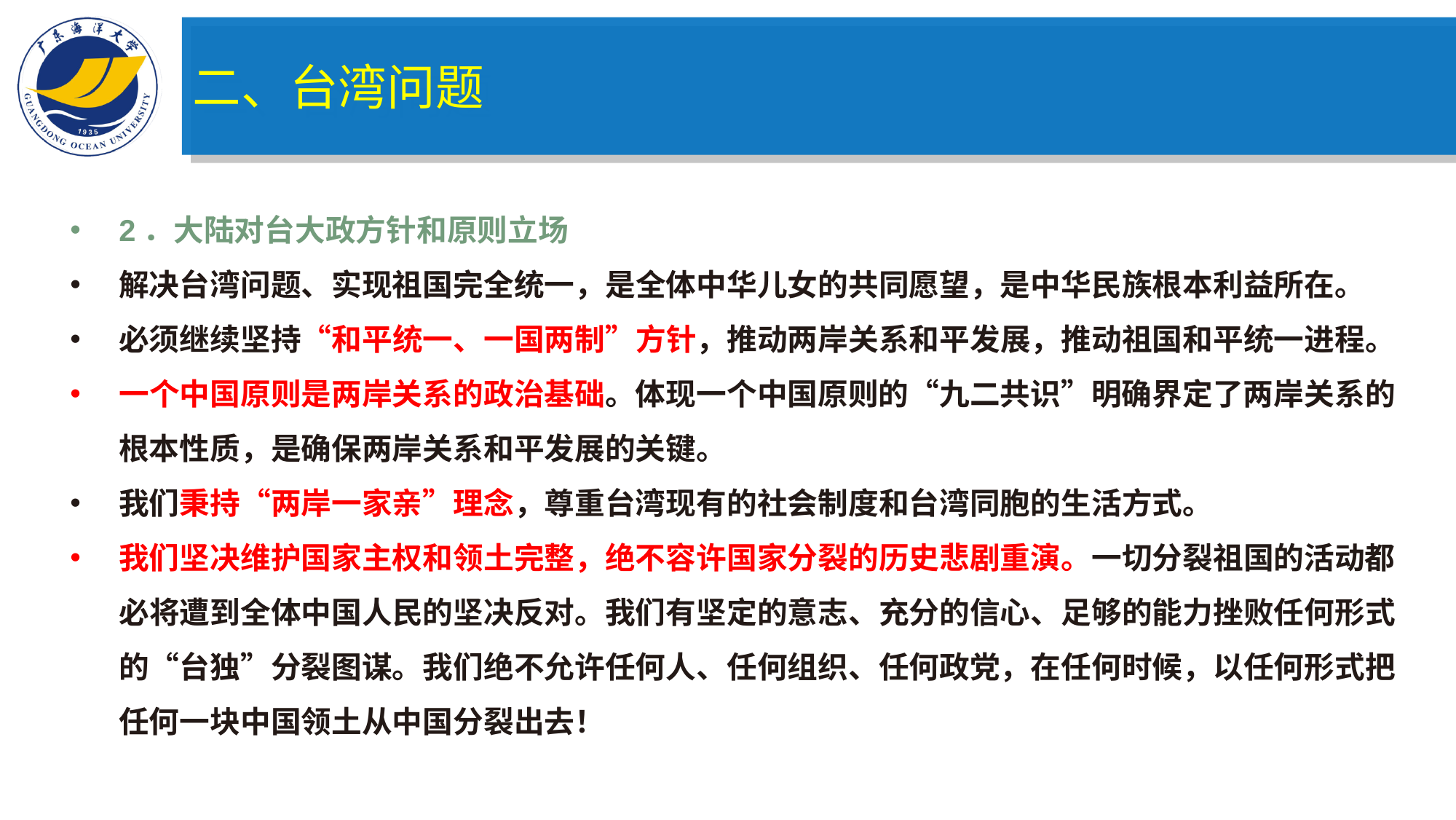

二、台湾问题
2．大陆对台大政方针和原则立场
解决台湾问题、实现祖国完全统一，是全体中华儿女的共同愿望，是中华民族根本利益所在。
必须继续坚持“和平统一、一国两制”方针，推动两岸关系和平发展，推动祖国和平统一进程。
一个中国原则是两岸关系的政治基础。体现一个中国原则的“九二共识”明确界定了两岸关系的根本性质，是确保两岸关系和平发展的关键。
我们秉持“两岸一家亲”理念，尊重台湾现有的社会制度和台湾同胞的生活方式。
我们坚决维护国家主权和领土完整，绝不容许国家分裂的历史悲剧重演。一切分裂祖国的活动都必将遭到全体中国人民的坚决反对。我们有坚定的意志、充分的信心、足够的能力挫败任何形式的“台独”分裂图谋。我们绝不允许任何人、任何组织、任何政党，在任何时候，以任何形式把任何一块中国领土从中国分裂出去！